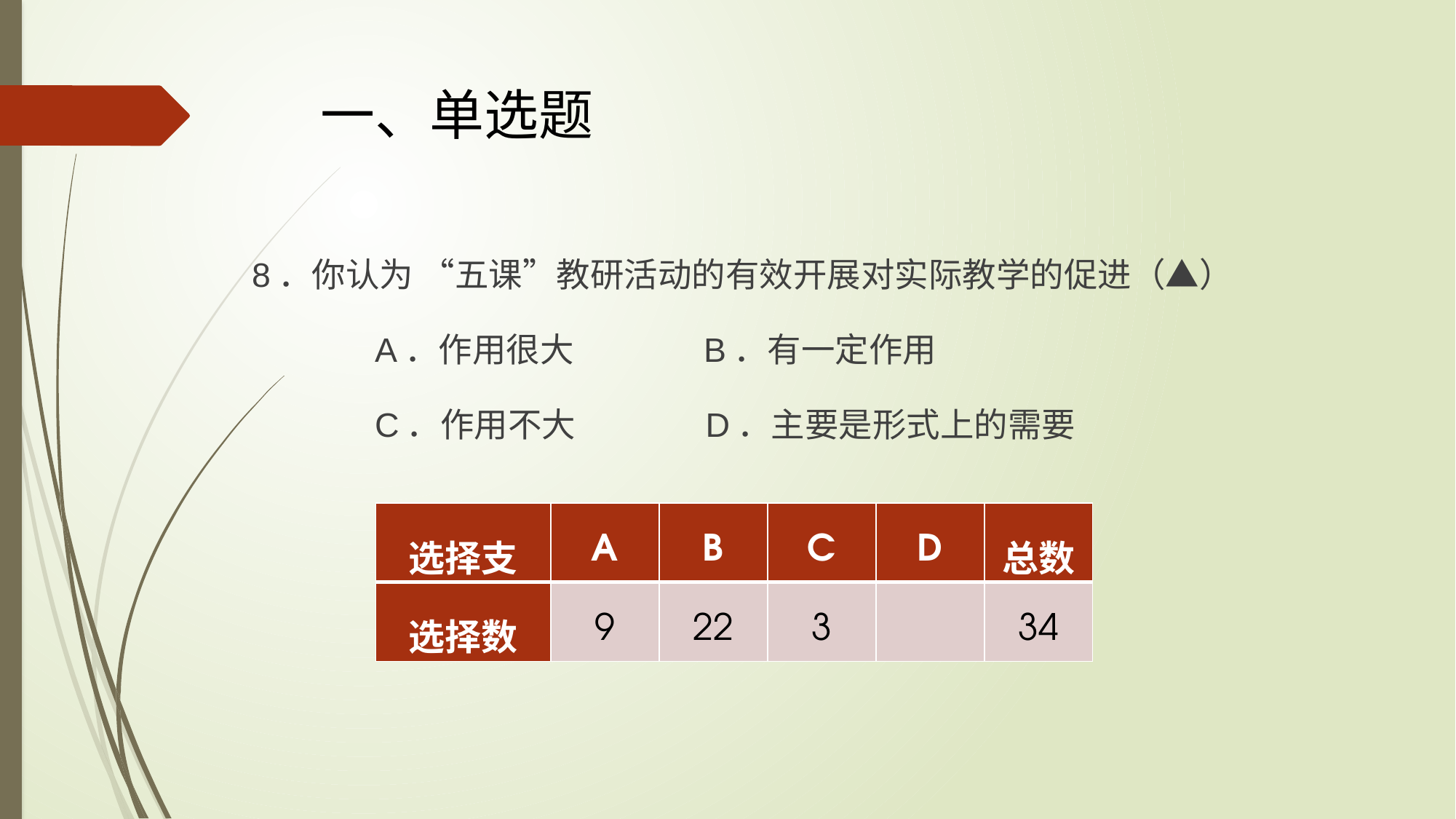

# 一、单选题
8．你认为 “五课”教研活动的有效开展对实际教学的促进（▲）
             A．作用很大                B．有一定作用
             C．作用不大                D．主要是形式上的需要
| 选择支 | A | B | C | D | 总数 |
| --- | --- | --- | --- | --- | --- |
| 选择数 | 9 | 22 | 3 |  | 34 |